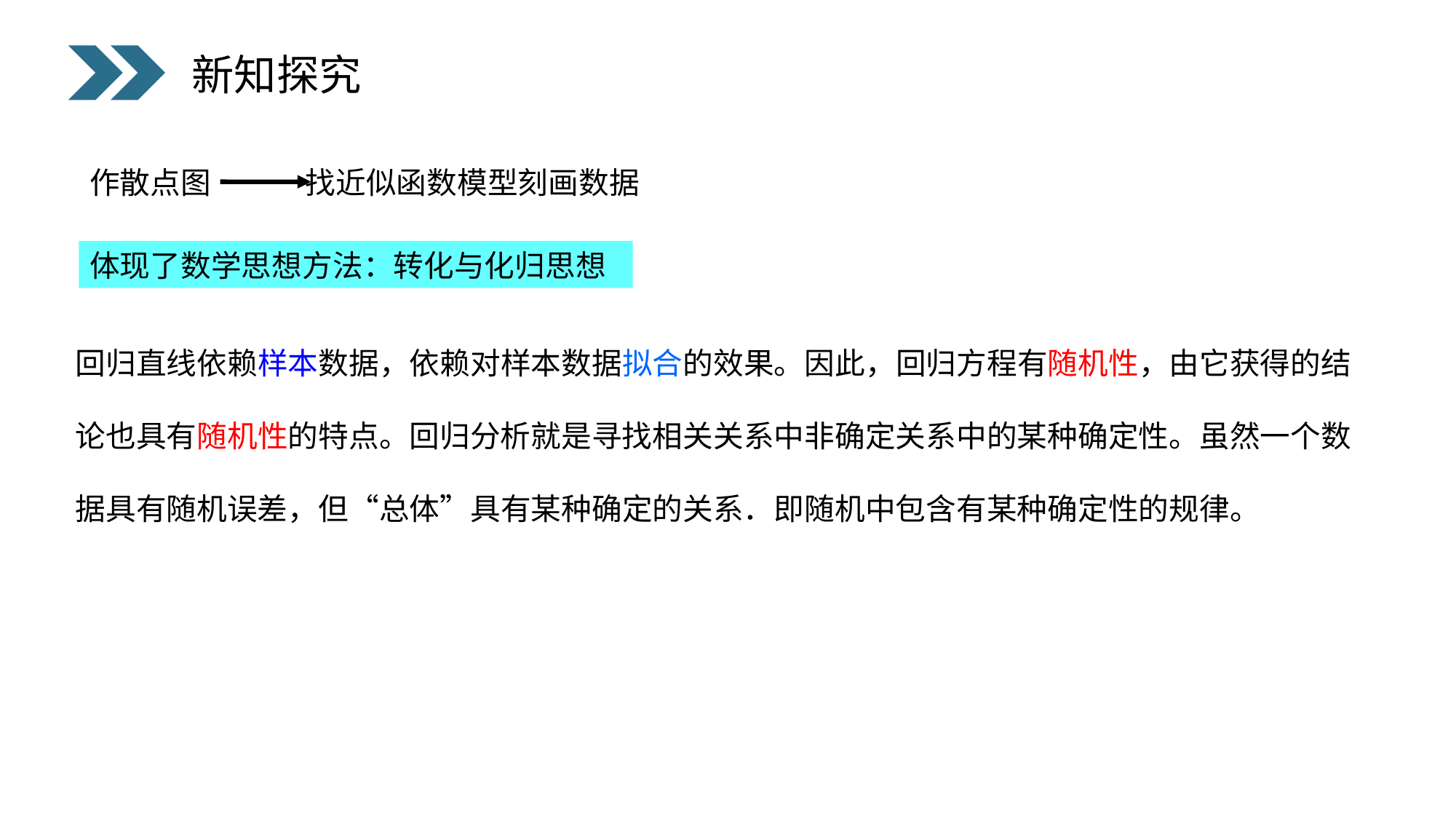

新知探究
作散点图              找近似函数模型刻画数据

体现了数学思想方法：转化与化归思想
回归直线依赖样本数据，依赖对样本数据拟合的效果。因此，回归方程有随机性，由它获得的结论也具有随机性的特点。回归分析就是寻找相关关系中非确定关系中的某种确定性。虽然一个数据具有随机误差，但“总体”具有某种确定的关系．即随机中包含有某种确定性的规律。